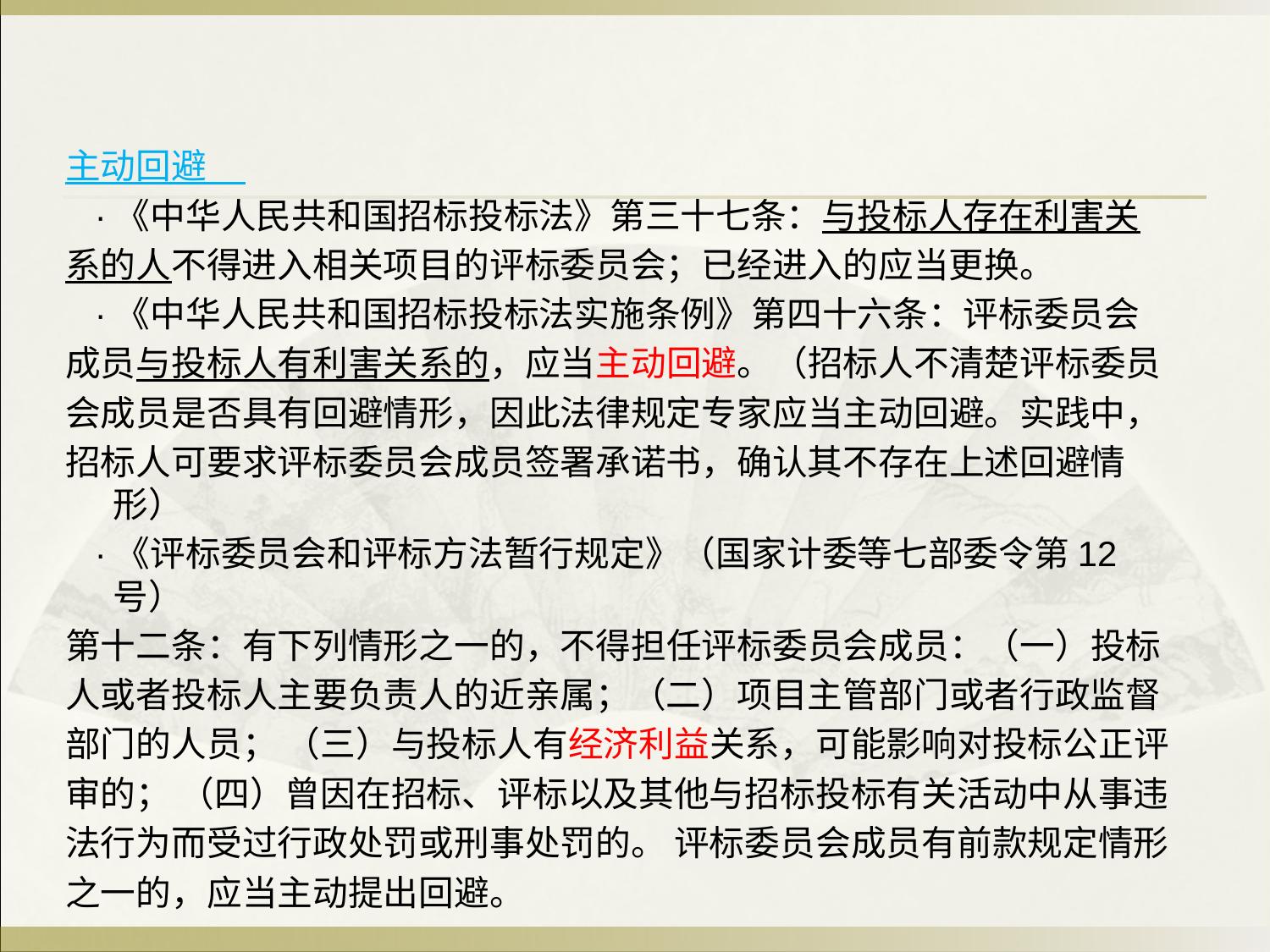

#
主动回避
   ·《中华人民共和国招标投标法》第三十七条：与投标人存在利害关
系的人不得进入相关项目的评标委员会；已经进入的应当更换。
   ·《中华人民共和国招标投标法实施条例》第四十六条：评标委员会
成员与投标人有利害关系的，应当主动回避。（招标人不清楚评标委员
会成员是否具有回避情形，因此法律规定专家应当主动回避。实践中，
招标人可要求评标委员会成员签署承诺书，确认其不存在上述回避情形）
   ·《评标委员会和评标方法暂行规定》（国家计委等七部委令第12号）
第十二条：有下列情形之一的，不得担任评标委员会成员：（一）投标
人或者投标人主要负责人的近亲属；（二）项目主管部门或者行政监督
部门的人员； （三）与投标人有经济利益关系，可能影响对投标公正评
审的； （四）曾因在招标、评标以及其他与招标投标有关活动中从事违
法行为而受过行政处罚或刑事处罚的。 评标委员会成员有前款规定情形
之一的，应当主动提出回避。